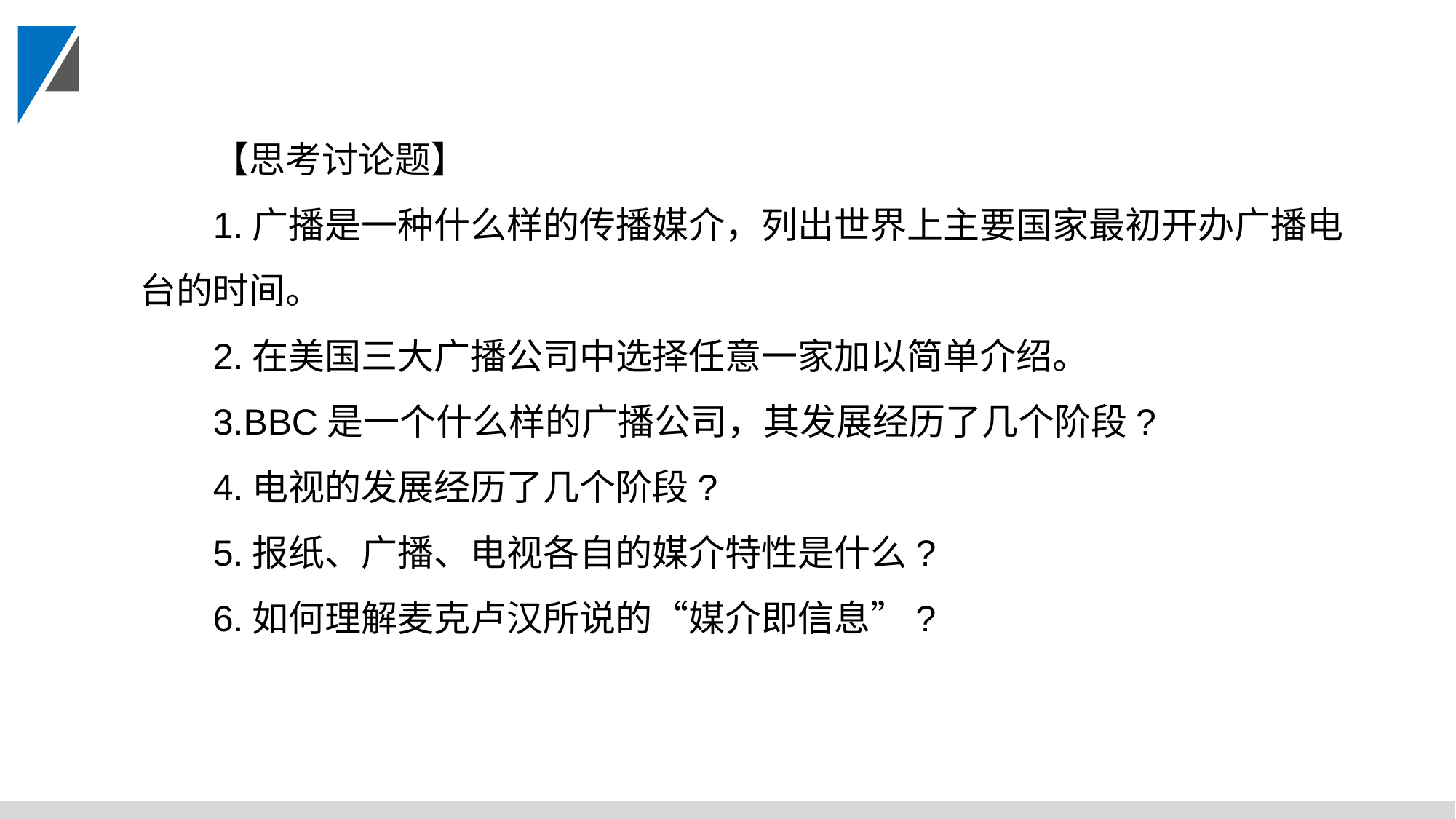

【思考讨论题】
1.广播是一种什么样的传播媒介，列出世界上主要国家最初开办广播电 台的时间。
2.在美国三大广播公司中选择任意一家加以简单介绍。
3.BBC是一个什么样的广播公司，其发展经历了几个阶段?
4.电视的发展经历了几个阶段?
5.报纸、广播、电视各自的媒介特性是什么?
6.如何理解麦克卢汉所说的“媒介即信息”?